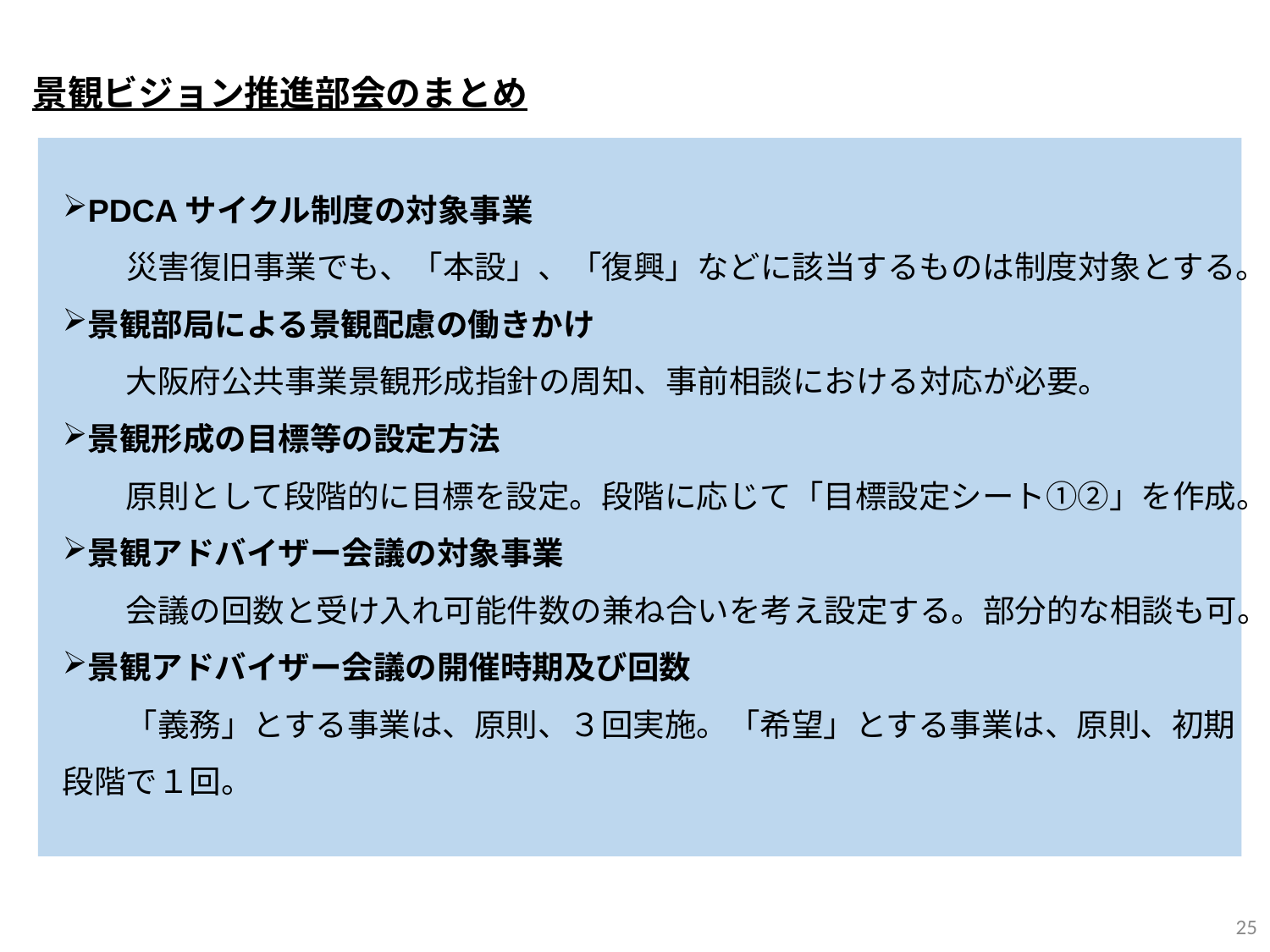

景観ビジョン推進部会のまとめ

PDCAサイクル制度の対象事業
　　災害復旧事業でも、「本設」、「復興」などに該当するものは制度対象とする。
景観部局による景観配慮の働きかけ
　　大阪府公共事業景観形成指針の周知、事前相談における対応が必要。
景観形成の目標等の設定方法
　　原則として段階的に目標を設定。段階に応じて「目標設定シート①②」を作成。
景観アドバイザー会議の対象事業
　　会議の回数と受け入れ可能件数の兼ね合いを考え設定する。部分的な相談も可。
景観アドバイザー会議の開催時期及び回数
　　「義務」とする事業は、原則、３回実施。「希望」とする事業は、原則、初期段階で１回。

25